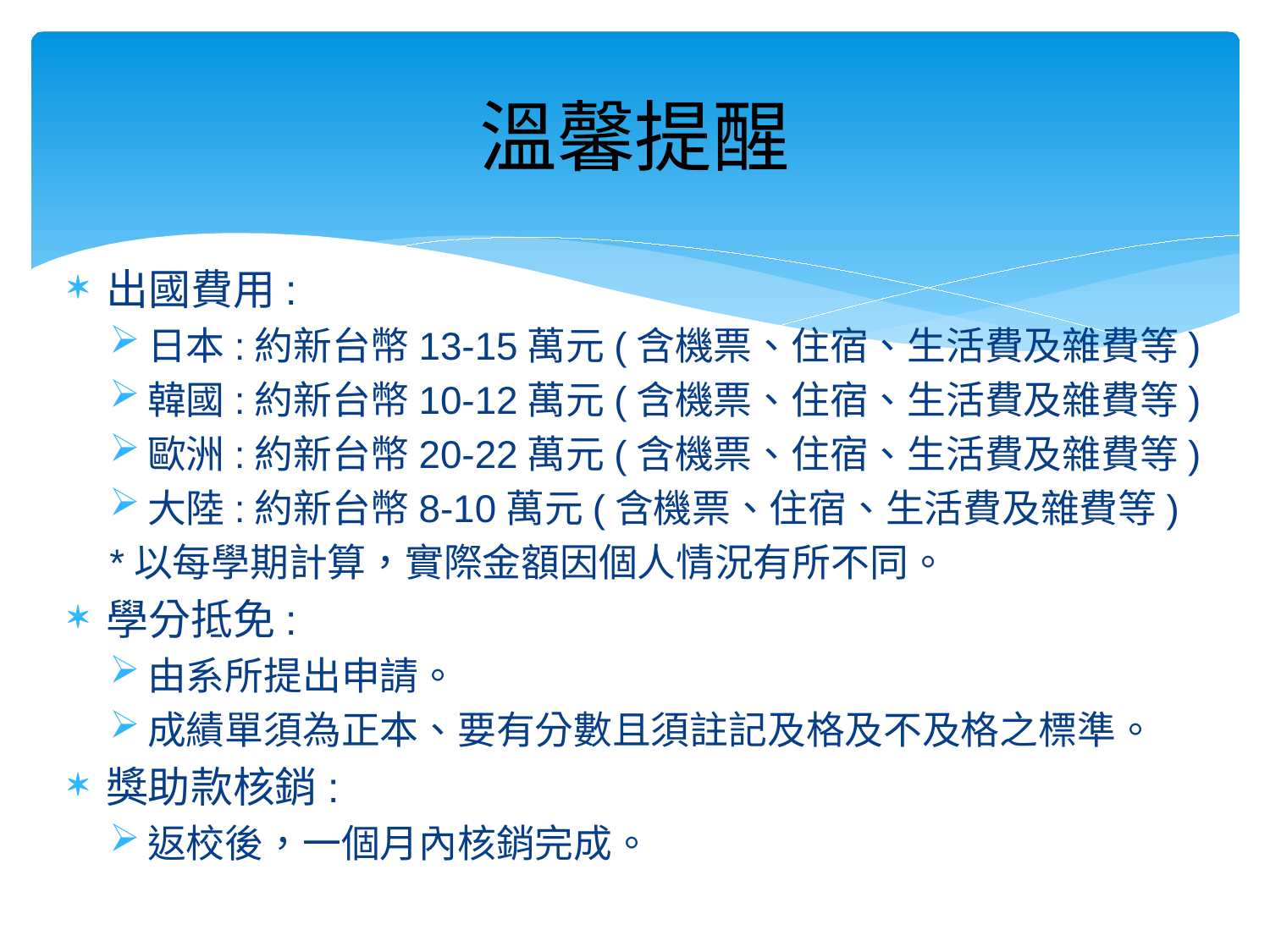

# 溫馨提醒
出國費用:
日本:約新台幣13-15萬元(含機票、住宿、生活費及雜費等)
韓國:約新台幣10-12萬元(含機票、住宿、生活費及雜費等)
歐洲:約新台幣20-22萬元(含機票、住宿、生活費及雜費等)
大陸:約新台幣8-10萬元(含機票、住宿、生活費及雜費等)
*以每學期計算，實際金額因個人情況有所不同。
學分抵免:
由系所提出申請。
成績單須為正本、要有分數且須註記及格及不及格之標準。
獎助款核銷:
返校後，一個月內核銷完成。